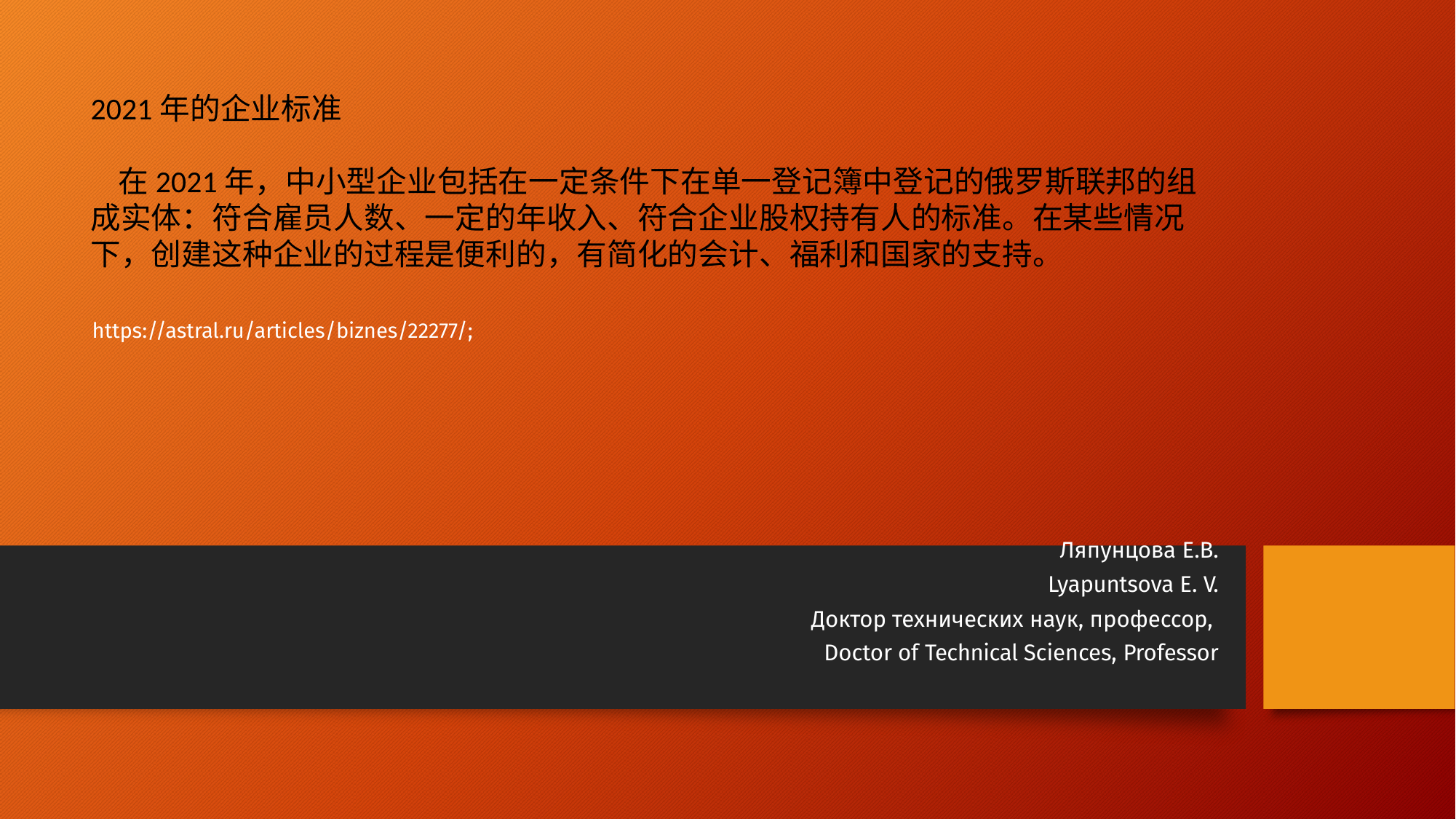

2021年的企业标准

   在2021年，中小型企业包括在一定条件下在单一登记簿中登记的俄罗斯联邦的组成实体：符合雇员人数、一定的年收入、符合企业股权持有人的标准。在某些情况下，创建这种企业的过程是便利的，有简化的会计、福利和国家的支持。

https://astral.ru/articles/biznes/22277/;
Ляпунцова Е.В.  Lyapuntsova E. V.
Доктор технических наук, профессор,  Doctor of Technical Sciences, Professor